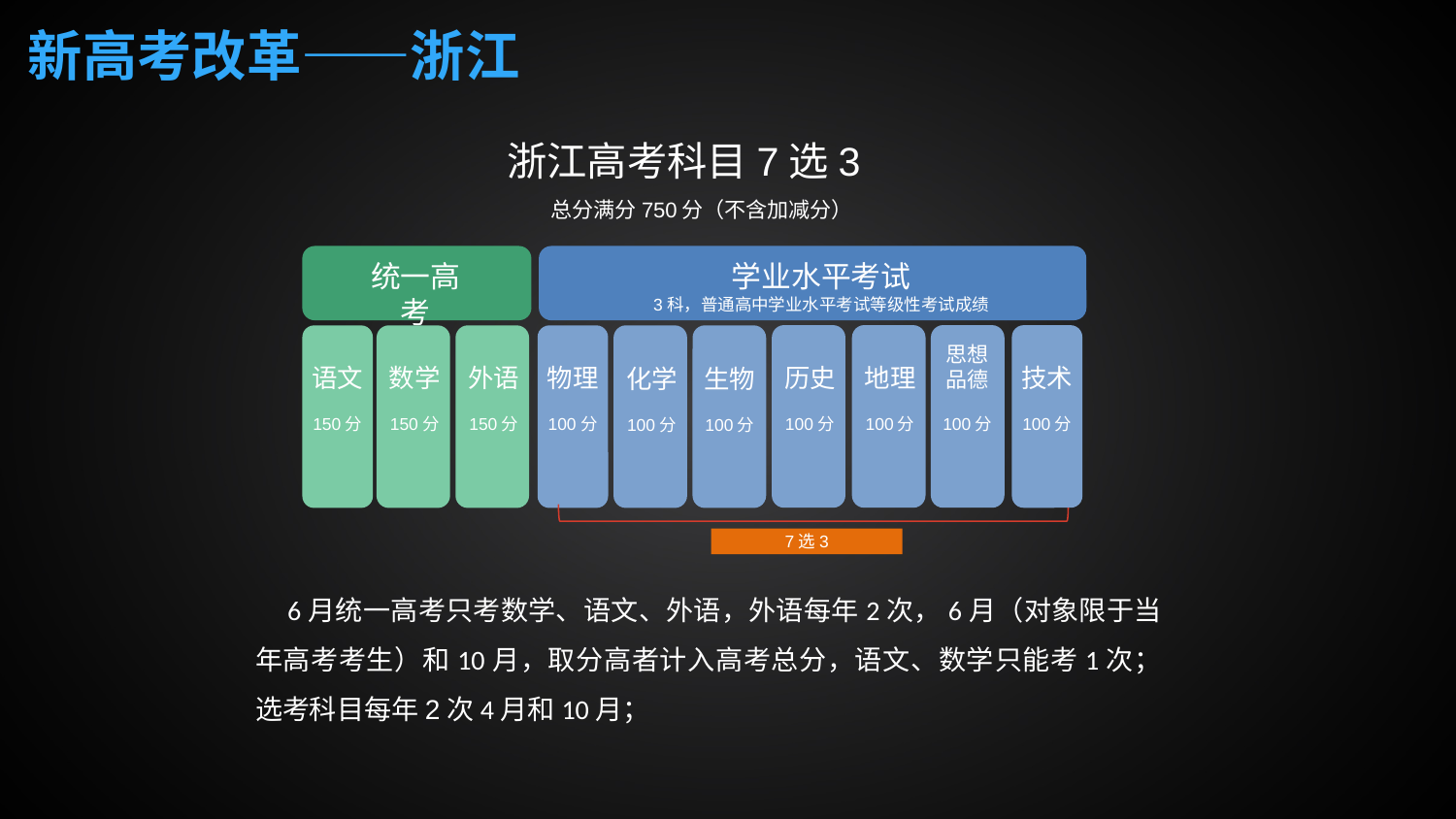

新高考改革——浙江
浙江高考科目7选3
总分满分750分（不含加减分）

统一高考
3科
学业水平考试
3科，普通高中学业水平考试等级性考试成绩

化学

100分

思想
品德

100分

历史

100分

地理

100分

技术

100分

外语

150分

物理

100分

语文

150分
数学

150分
生物

100分

7选3
6月统一高考只考数学、语文、外语，外语每年2次，6月（对象限于当年高考考生）和10月，取分高者计入高考总分，语文、数学只能考1次；选考科目每年2次4月和10月；